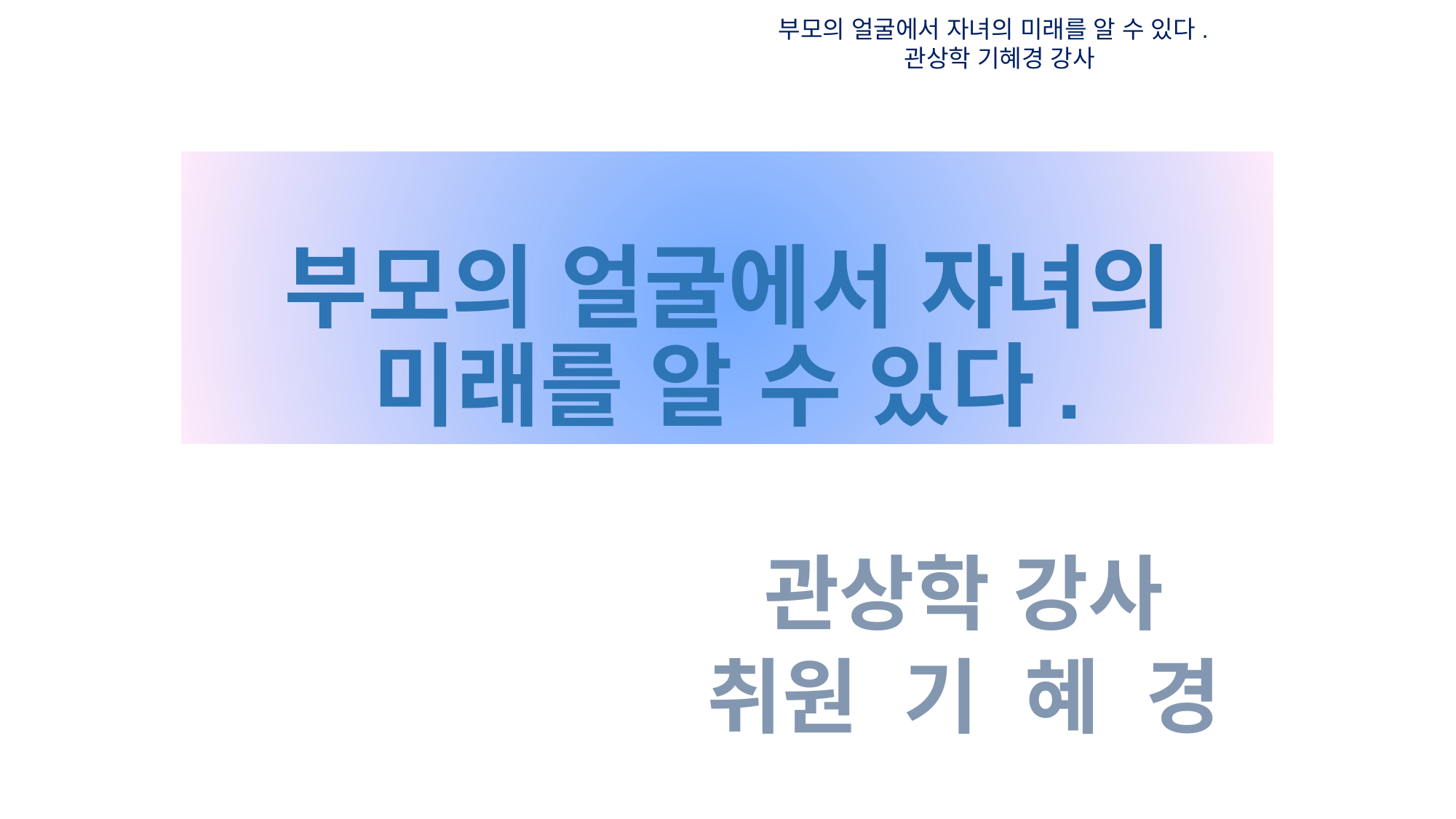

부모의 얼굴에서 자녀의 미래를 알 수 있다.
 관상학 기혜경 강사
# 부모의 얼굴에서 자녀의 미래를 알 수 있다.
관상학 강사
취원  기  혜  경